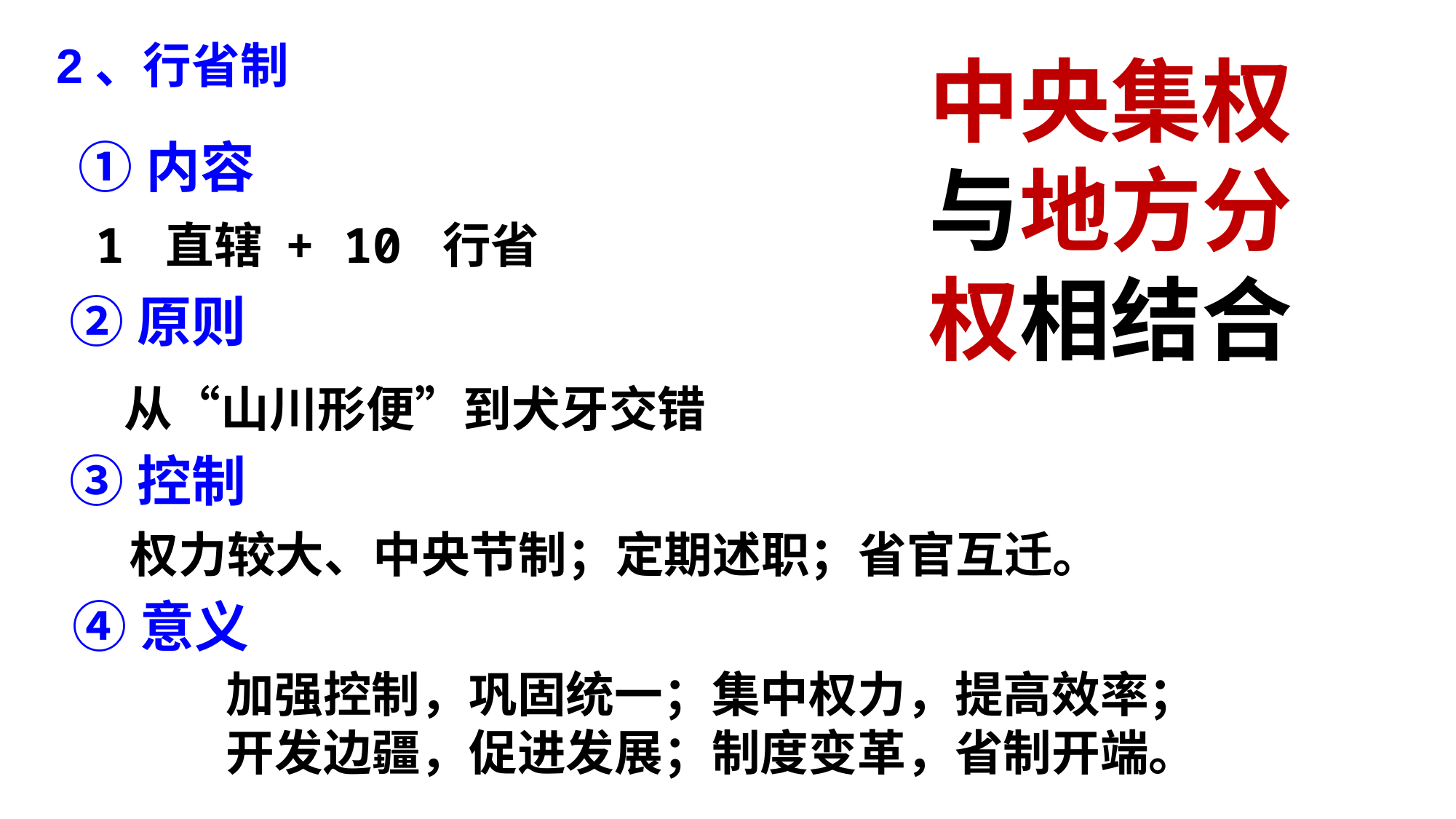

2、行省制
中央集权与地方分权相结合
①内容
1 直辖 + 10 行省
②原则
从“山川形便”到犬牙交错
③控制
权力较大、中央节制；定期述职；省官互迁。
④意义
加强控制，巩固统一；集中权力，提高效率；
开发边疆，促进发展；制度变革，省制开端。